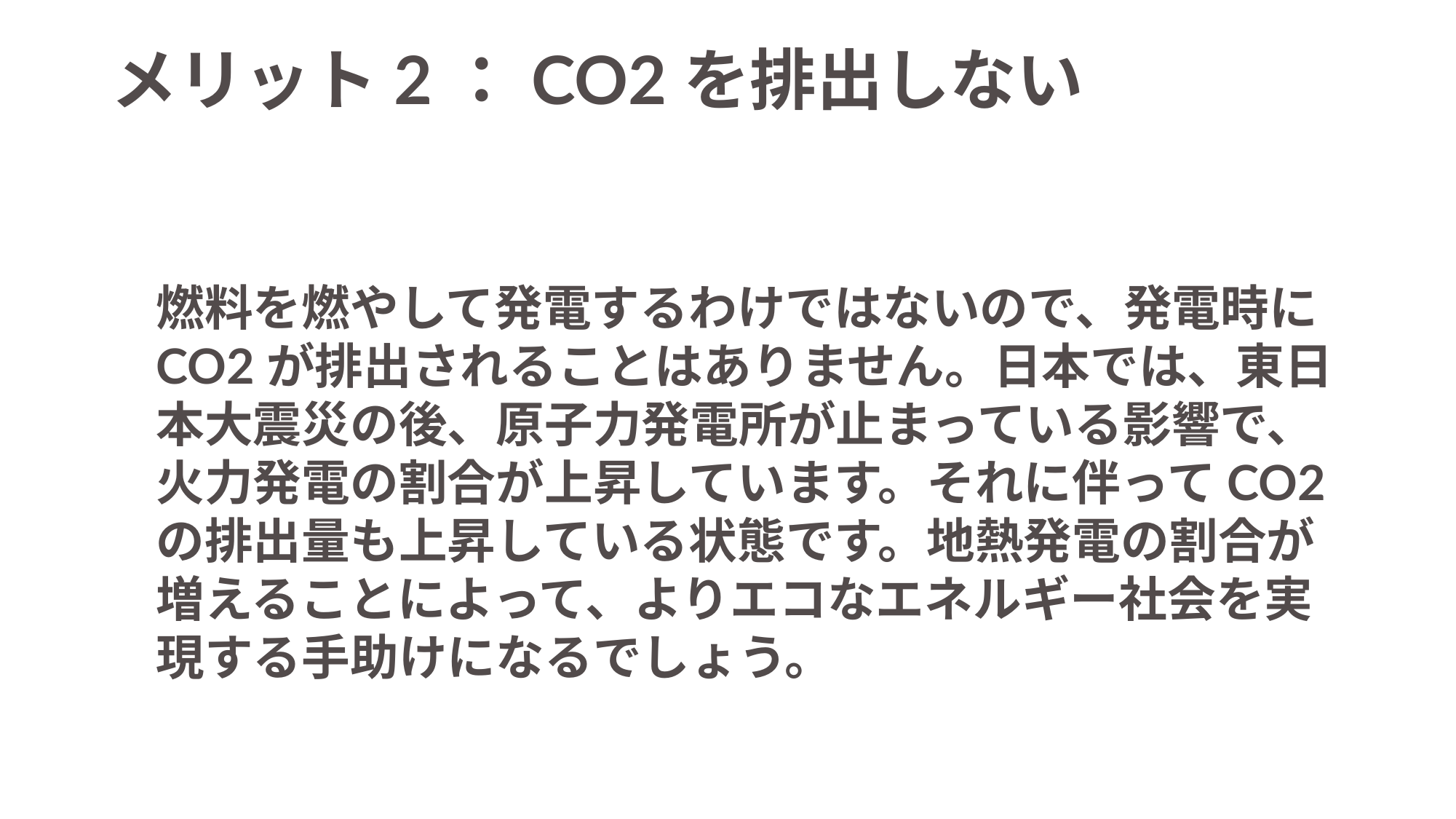

# メリット2：CO2を排出しない

燃料を燃やして発電するわけではないので、発電時にCO2が排出されることはありません。日本では、東日本大震災の後、原子力発電所が止まっている影響で、火力発電の割合が上昇しています。それに伴ってCO2の排出量も上昇している状態です。地熱発電の割合が増えることによって、よりエコなエネルギー社会を実現する手助けになるでしょう。